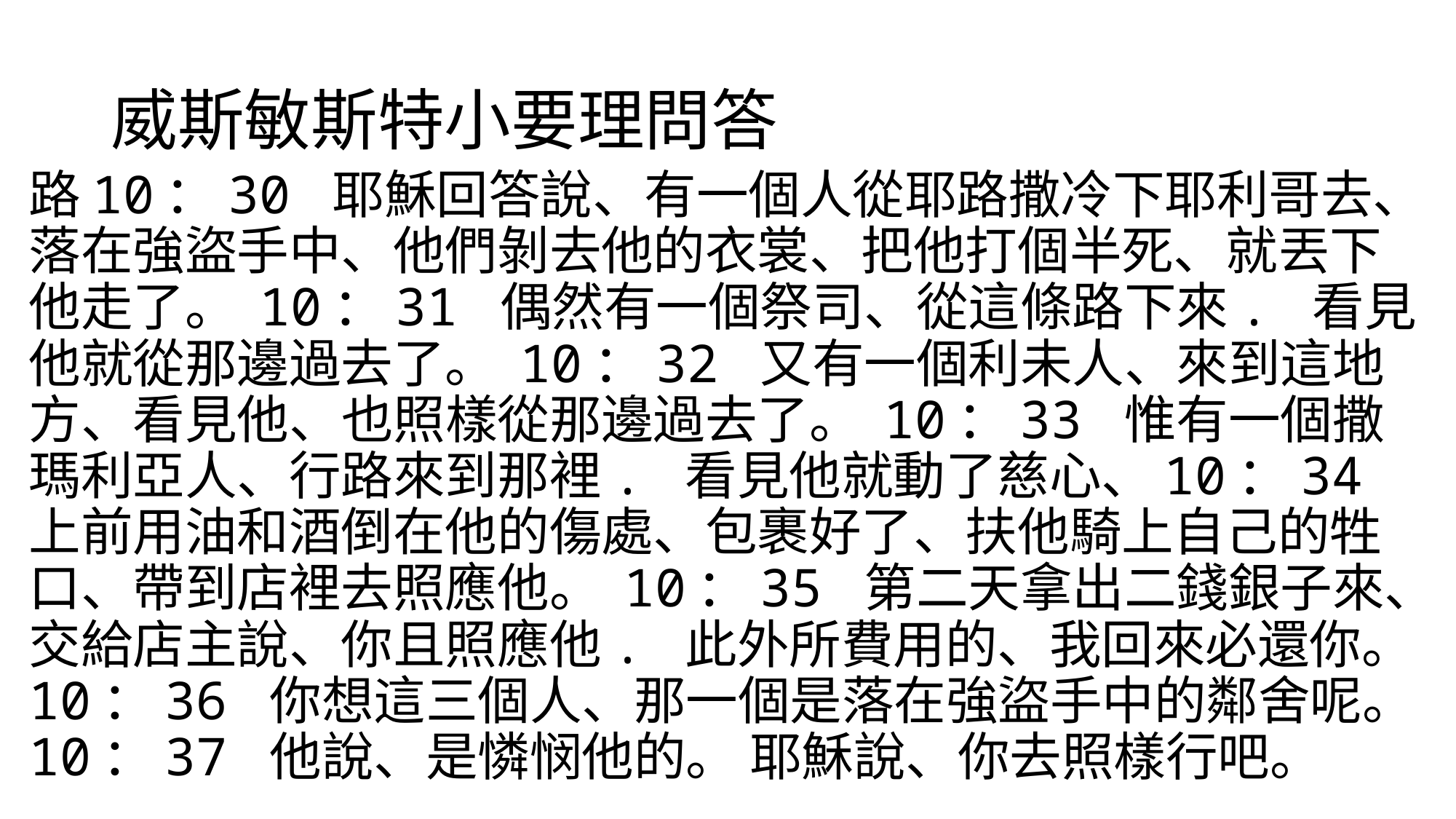

# 威斯敏斯特小要理問答
路10：30 耶穌回答說、有一個人從耶路撒冷下耶利哥去、落在強盜手中、他們剝去他的衣裳、把他打個半死、就丟下他走了。 10：31 偶然有一個祭司、從這條路下來. 看見他就從那邊過去了。 10：32 又有一個利未人、來到這地方、看見他、也照樣從那邊過去了。 10：33 惟有一個撒瑪利亞人、行路來到那裡. 看見他就動了慈心、10：34 上前用油和酒倒在他的傷處、包裹好了、扶他騎上自己的牲口、帶到店裡去照應他。 10：35 第二天拿出二錢銀子來、交給店主說、你且照應他. 此外所費用的、我回來必還你。 10：36 你想這三個人、那一個是落在強盜手中的鄰舍呢。 10：37 他說、是憐悯他的。 耶穌說、你去照樣行吧。